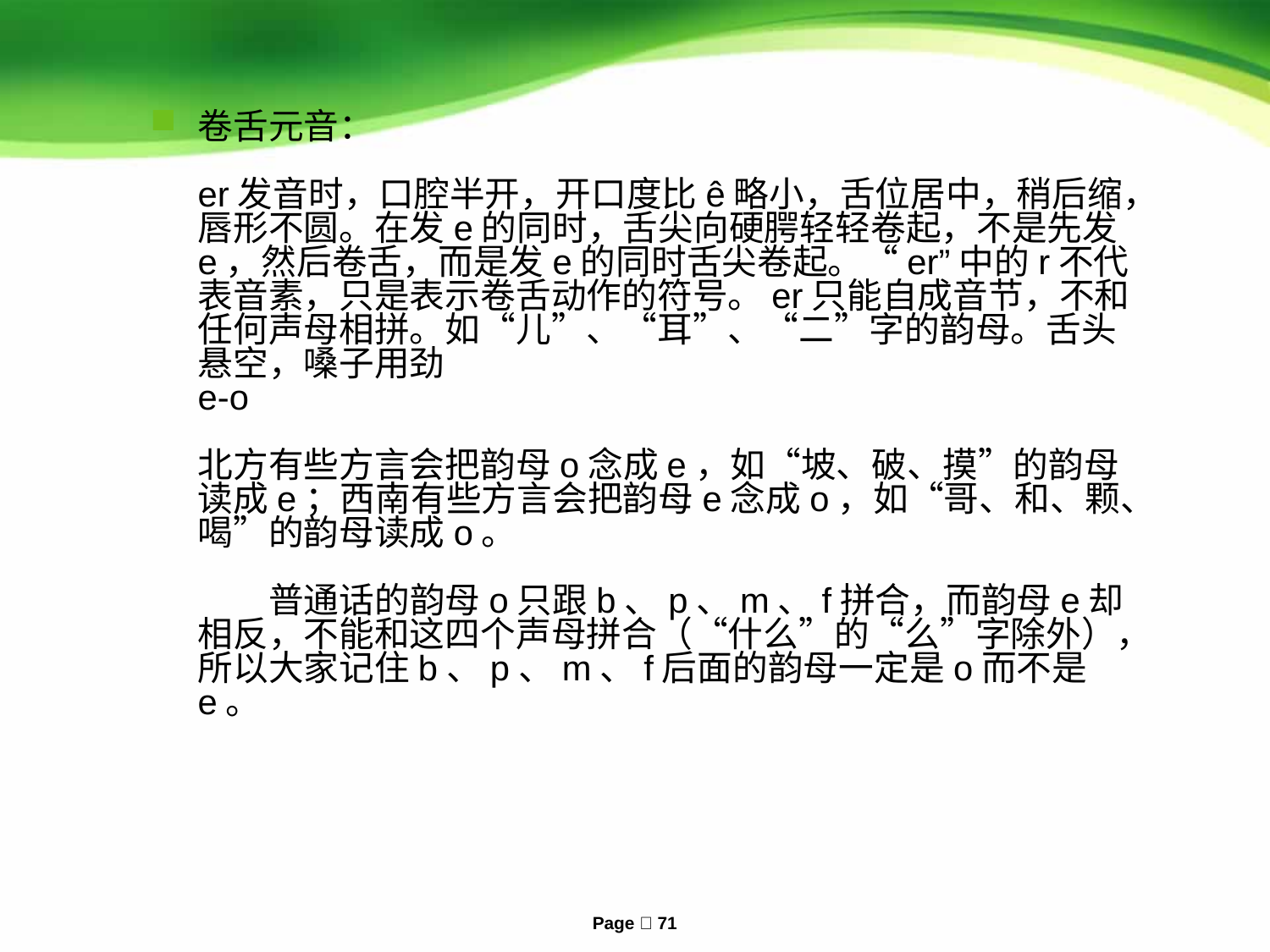

卷舌元音：
er发音时，口腔半开，开口度比ê略小，舌位居中，稍后缩，唇形不圆。在发e的同时，舌尖向硬腭轻轻卷起，不是先发e，然后卷舌，而是发e的同时舌尖卷起。“er”中的r不代表音素，只是表示卷舌动作的符号。er只能自成音节，不和任何声母相拼。如“儿”、“耳”、“二”字的韵母。舌头悬空，嗓子用劲
e-o
北方有些方言会把韵母o念成e，如“坡、破、摸”的韵母读成e；西南有些方言会把韵母e念成o，如“哥、和、颗、喝”的韵母读成o。
　　普通话的韵母o只跟b、p、m、f拼合，而韵母e却相反，不能和这四个声母拼合（“什么”的“么”字除外），所以大家记住b、p、m、f后面的韵母一定是o而不是e。